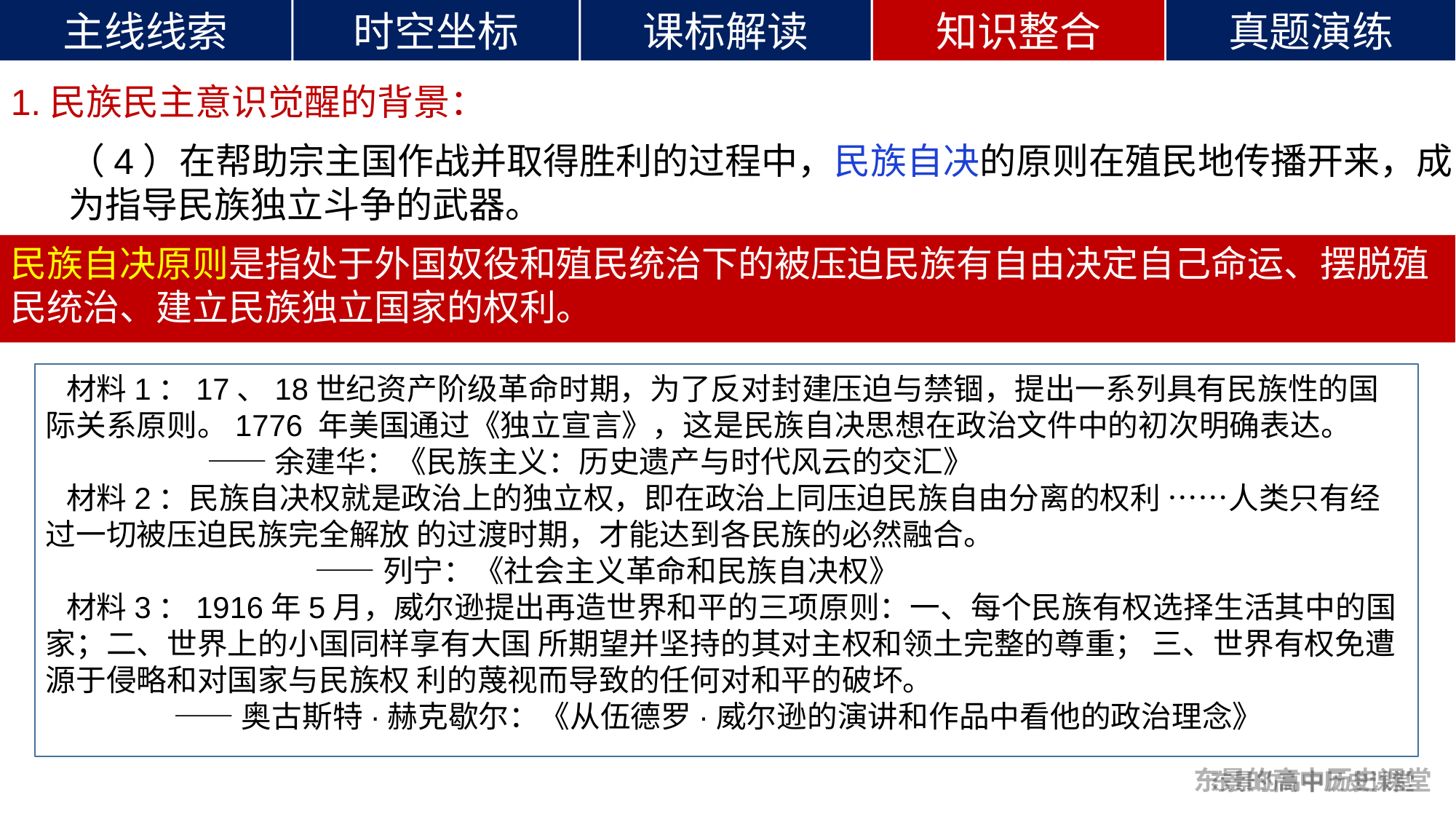

1.民族民主意识觉醒的背景：
（4）在帮助宗主国作战并取得胜利的过程中，民族自决的原则在殖民地传播开来，成为指导民族独立斗争的武器。
民族自决原则是指处于外国奴役和殖民统治下的被压迫民族有自由决定自己命运、摆脱殖民统治、建立民族独立国家的权利。

  材料1：17、18世纪资产阶级革命时期，为了反对封建压迫与禁锢，提出一系列具有民族性的国际关系原则。1776 年美国通过《独立宣言》，这是民族自决思想在政治文件中的初次明确表达。
                        ——余建华：《民族主义：历史遗产与时代风云的交汇》
  材料2：民族自决权就是政治上的独立权，即在政治上同压迫民族自由分离的权利 ……人类只有经过一切被压迫民族完全解放 的过渡时期，才能达到各民族的必然融合。
                                        ——列宁：《社会主义革命和民族自决权》
  材料3：1916年5月，威尔逊提出再造世界和平的三项原则：一、每个民族有权选择生活其中的国家；二、世界上的小国同样享有大国 所期望并坚持的其对主权和领土完整的尊重； 三、世界有权免遭源于侵略和对国家与民族权 利的蔑视而导致的任何对和平的破坏。
                   ——奥古斯特·赫克歇尔：《从伍德罗·威尔逊的演讲和作品中看他的政治理念》